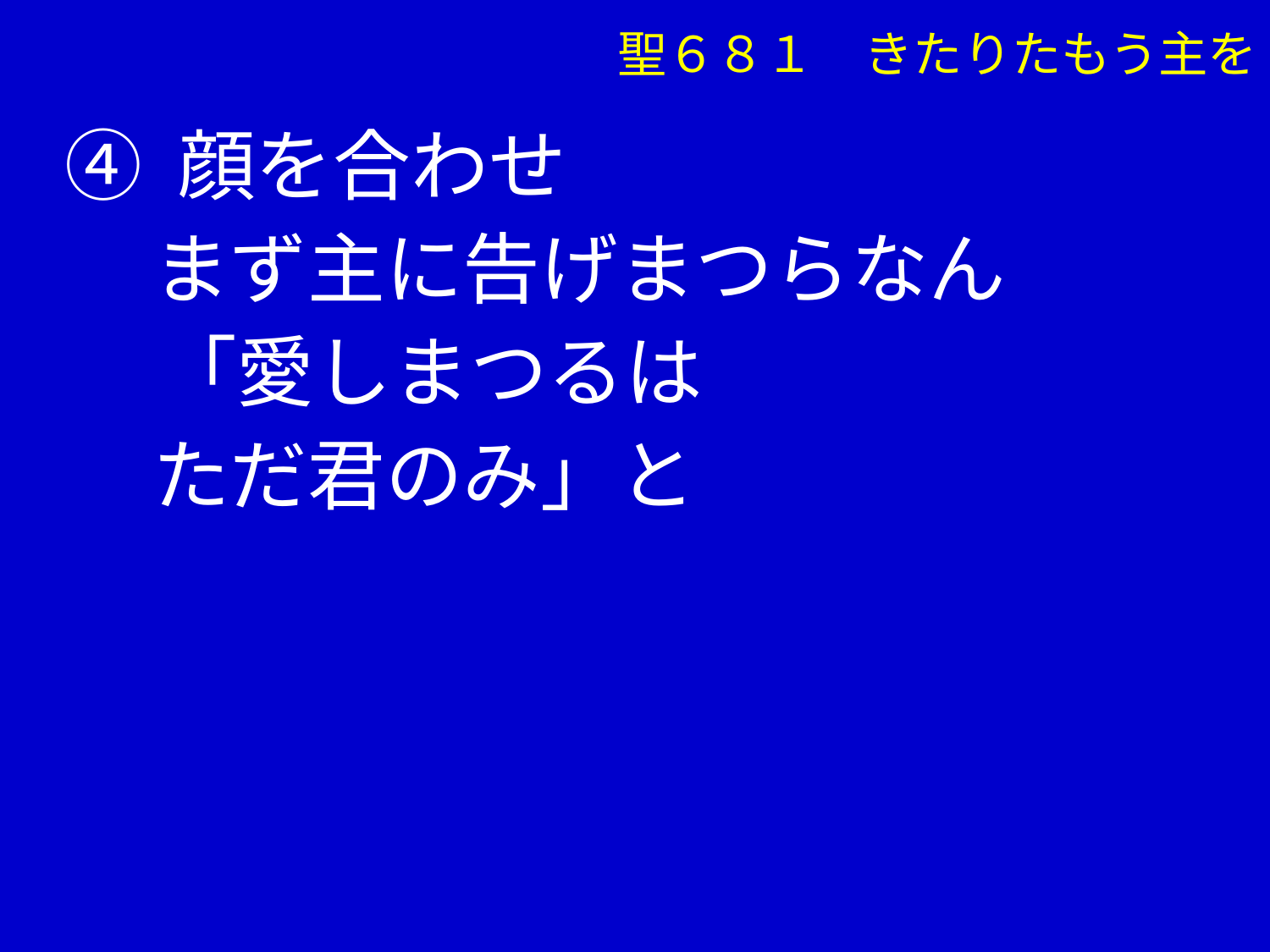

聖６８１　きたりたもう主を
④ 顔を合わせ
    まず主に告げまつらなん
　 「愛しまつるは
    ただ君のみ」と